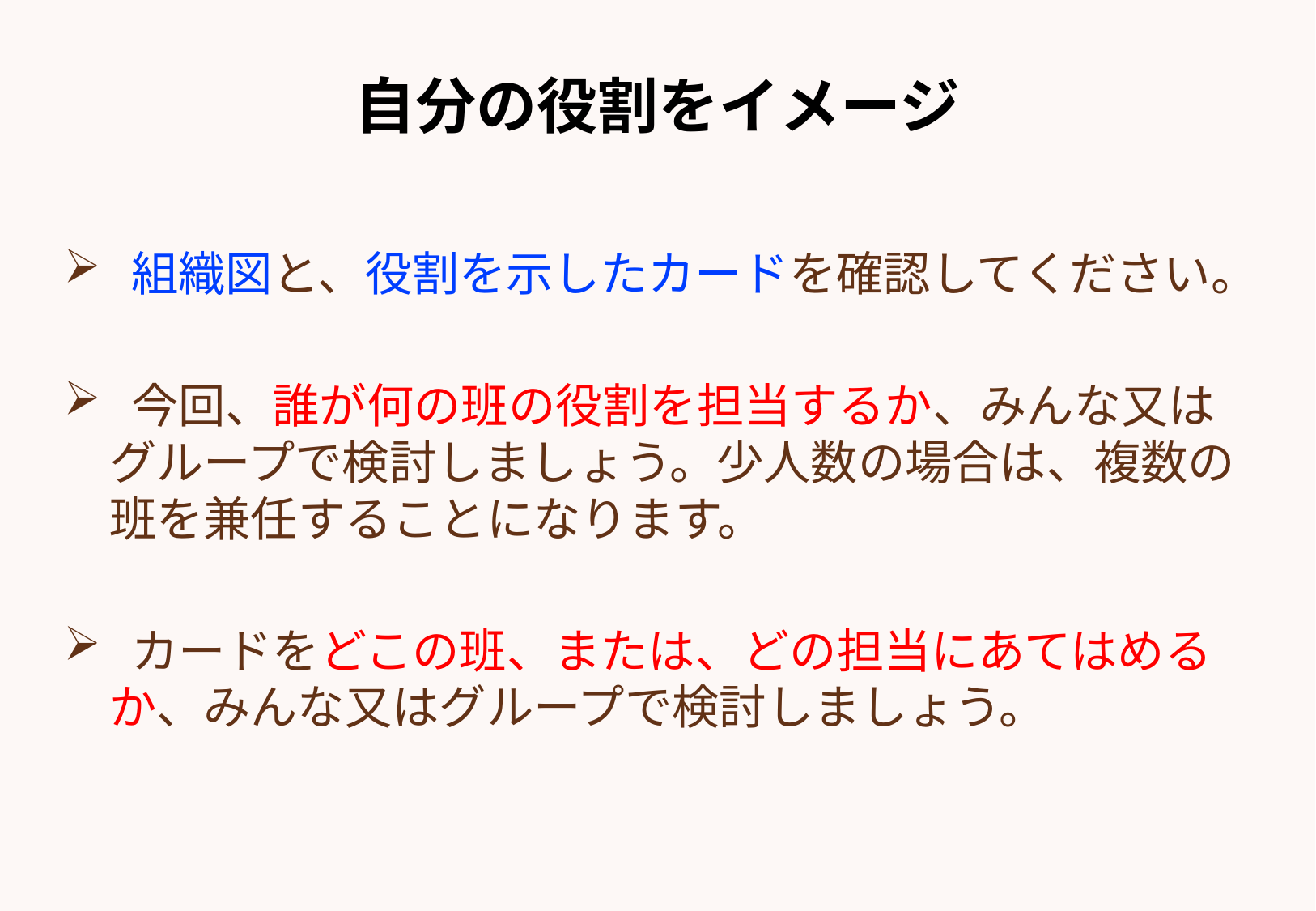

# 自分の役割をイメージ
 組織図と、役割を示したカードを確認してください。

 今回、誰が何の班の役割を担当するか、みんな又はグループで検討しましょう。少人数の場合は、複数の班を兼任することになります。

 カードをどこの班、または、どの担当にあてはめるか、みんな又はグループで検討しましょう。